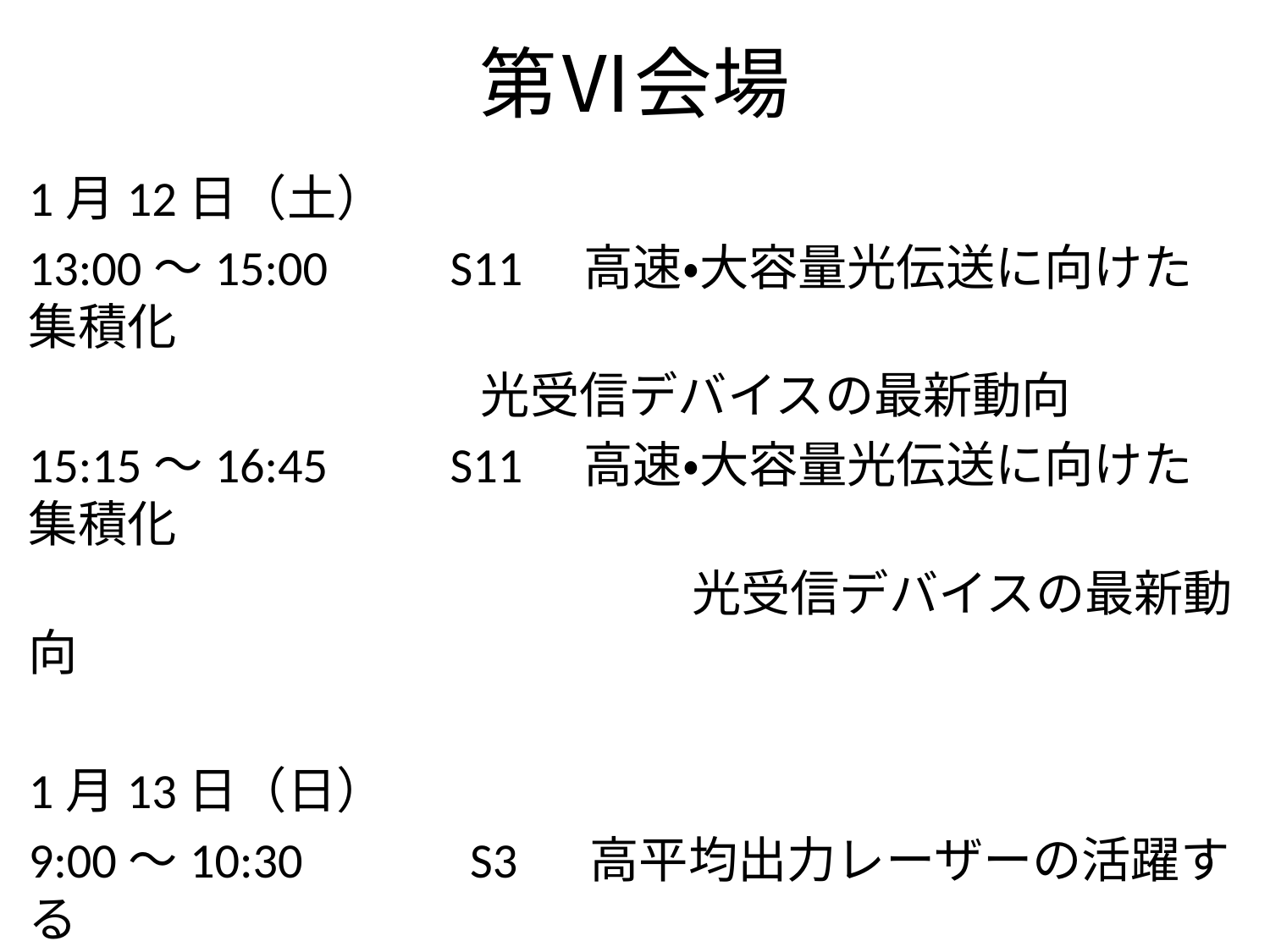

# 第Ⅵ会場
1月12日（土）
13:00～15:00　　S11　高速・大容量光伝送に向けた集積化
                                        光受信デバイスの最新動向
15:15～16:45　　S11　高速・大容量光伝送に向けた集積化
　　　　　　　　　　　　　  光受信デバイスの最新動向

1月13日（日）
9:00～10:30　　　 S3　 高平均出力レーザーの活躍する
                                        科学技術
10:45～12:15　　 S3　 高平均出力レーザーの活躍する
                                        科学技術